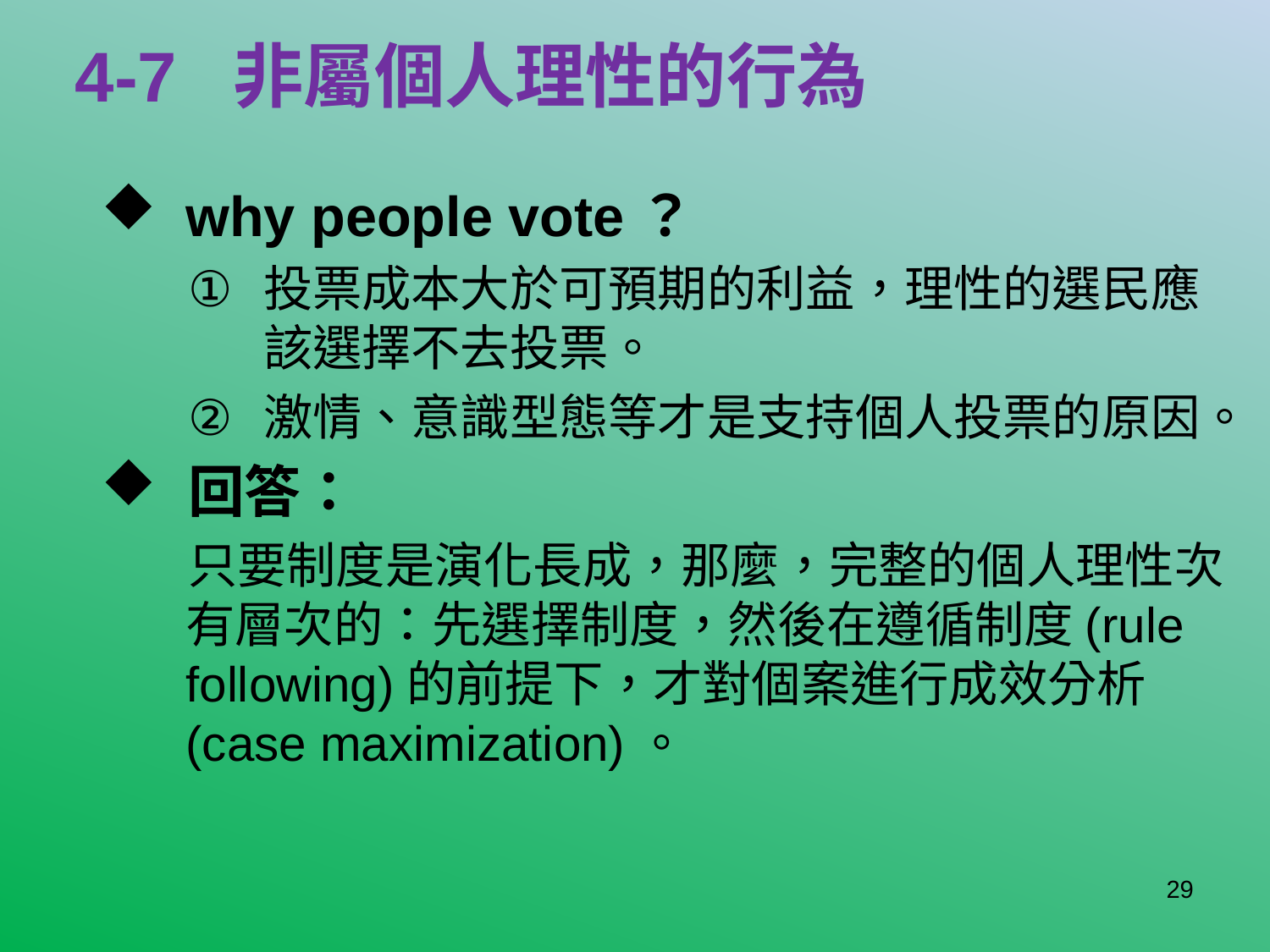

# 4-7  非屬個人理性的行為
why people vote？
投票成本大於可預期的利益，理性的選民應該選擇不去投票。
激情、意識型態等才是支持個人投票的原因。
回答：
只要制度是演化長成，那麼，完整的個人理性次有層次的：先選擇制度，然後在遵循制度(rule following)的前提下，才對個案進行成效分析 (case maximization)。

29